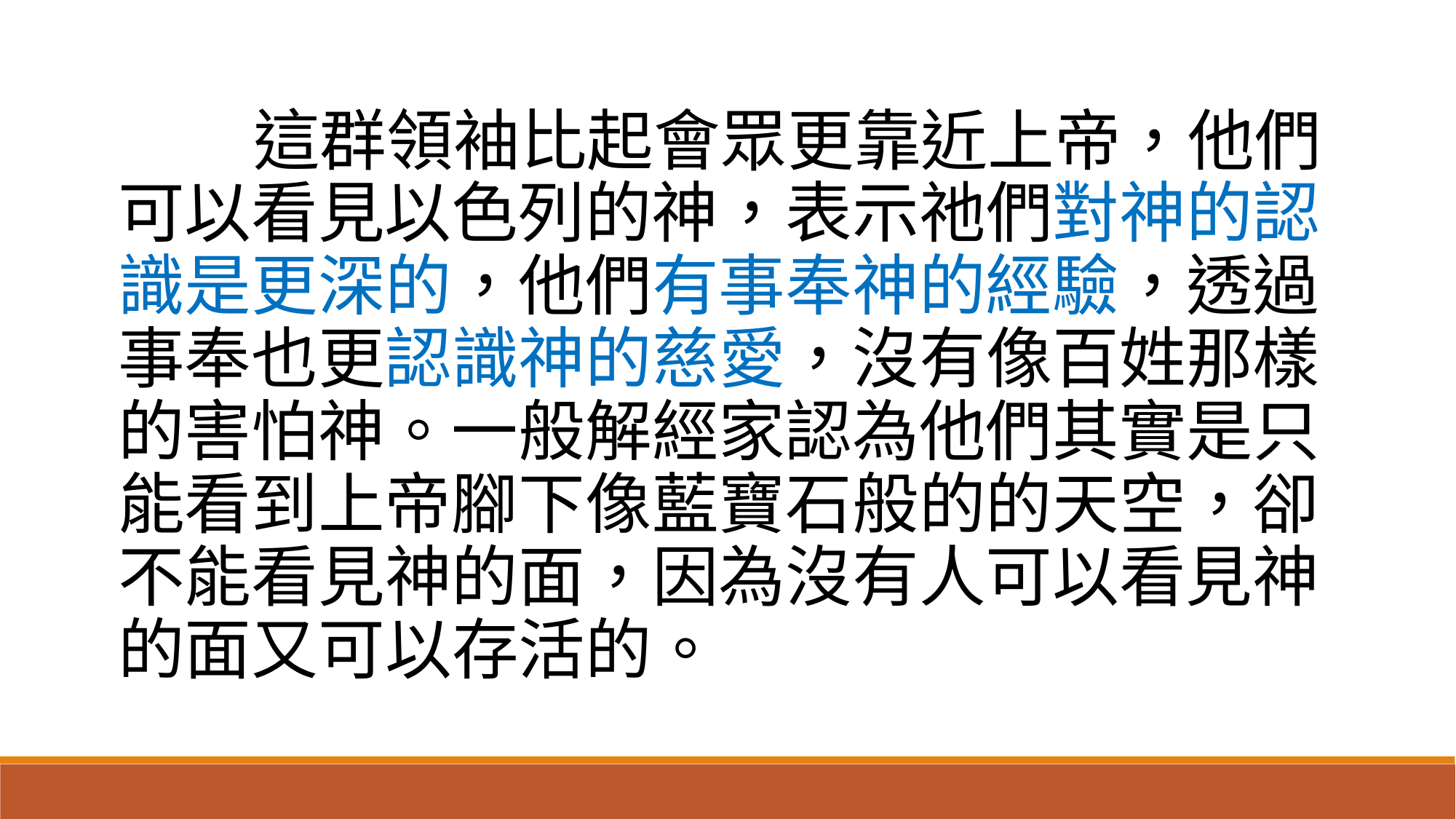

這群領袖比起會眾更靠近上帝，他們可以看見以色列的神，表示祂們對神的認識是更深的，他們有事奉神的經驗，透過事奉也更認識神的慈愛，沒有像百姓那樣的害怕神。一般解經家認為他們其實是只能看到上帝腳下像藍寶石般的的天空，卻不能看見神的面，因為沒有人可以看見神的面又可以存活的。